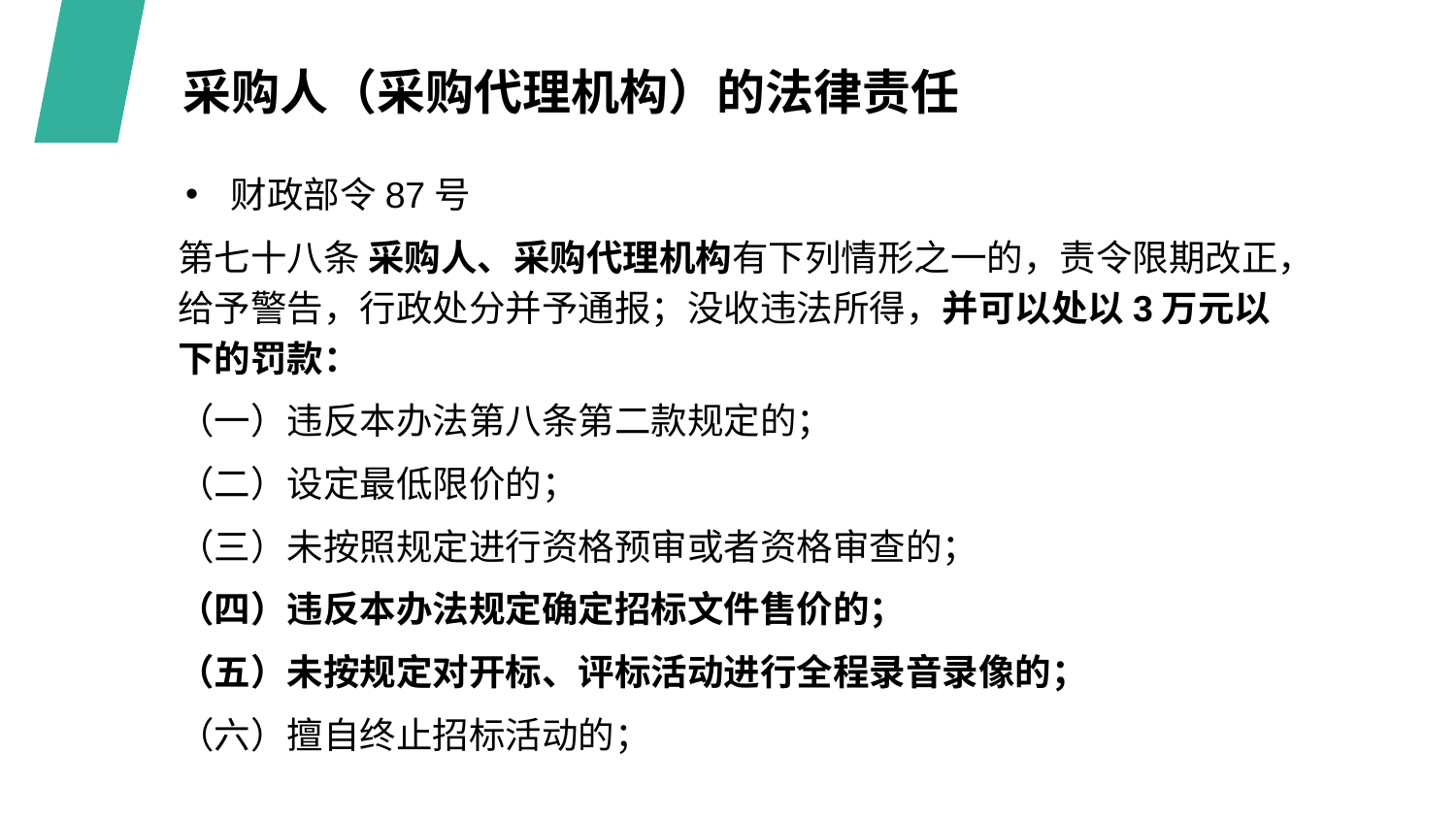

采购人（采购代理机构）的法律责任
财政部令87号
第七十八条 采购人、采购代理机构有下列情形之一的，责令限期改正，给予警告，行政处分并予通报；没收违法所得，并可以处以3万元以下的罚款：
（一）违反本办法第八条第二款规定的；
（二）设定最低限价的；
（三）未按照规定进行资格预审或者资格审查的；
（四）违反本办法规定确定招标文件售价的；
（五）未按规定对开标、评标活动进行全程录音录像的；
（六）擅自终止招标活动的；